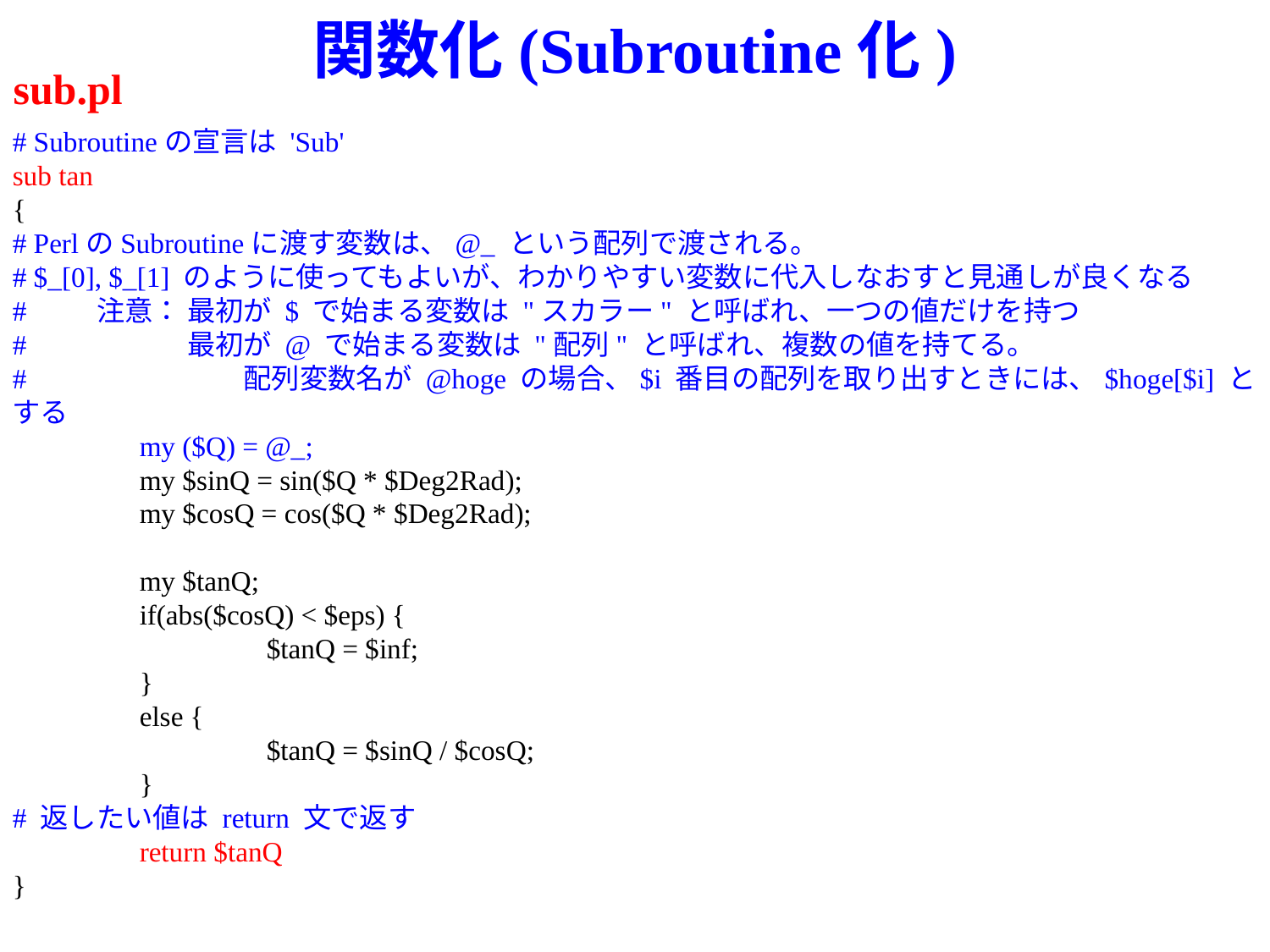

# 関数化(Subroutine化)
sub.pl
# Subroutineの宣言は 'Sub'
sub tan
{
# PerlのSubroutineに渡す変数は、@_ という配列で渡される。
# $_[0], $_[1] のように使ってもよいが、わかりやすい変数に代入しなおすと見通しが良くなる
# 　　注意： 最初が $ で始まる変数は "スカラー" と呼ばれ、一つの値だけを持つ
# 　　　　　 最初が @ で始まる変数は "配列" と呼ばれ、複数の値を持てる。
# 　　　　　 　　配列変数名が @hoge の場合、$i 番目の配列を取り出すときには、$hoge[$i] とする
	my ($Q) = @_;
	my $sinQ = sin($Q * $Deg2Rad);
	my $cosQ = cos($Q * $Deg2Rad);

	my $tanQ;
	if(abs($cosQ) < $eps) {
		$tanQ = $inf;
	}
	else {
		$tanQ = $sinQ / $cosQ;
	}
# 返したい値は return 文で返す
	return $tanQ
}